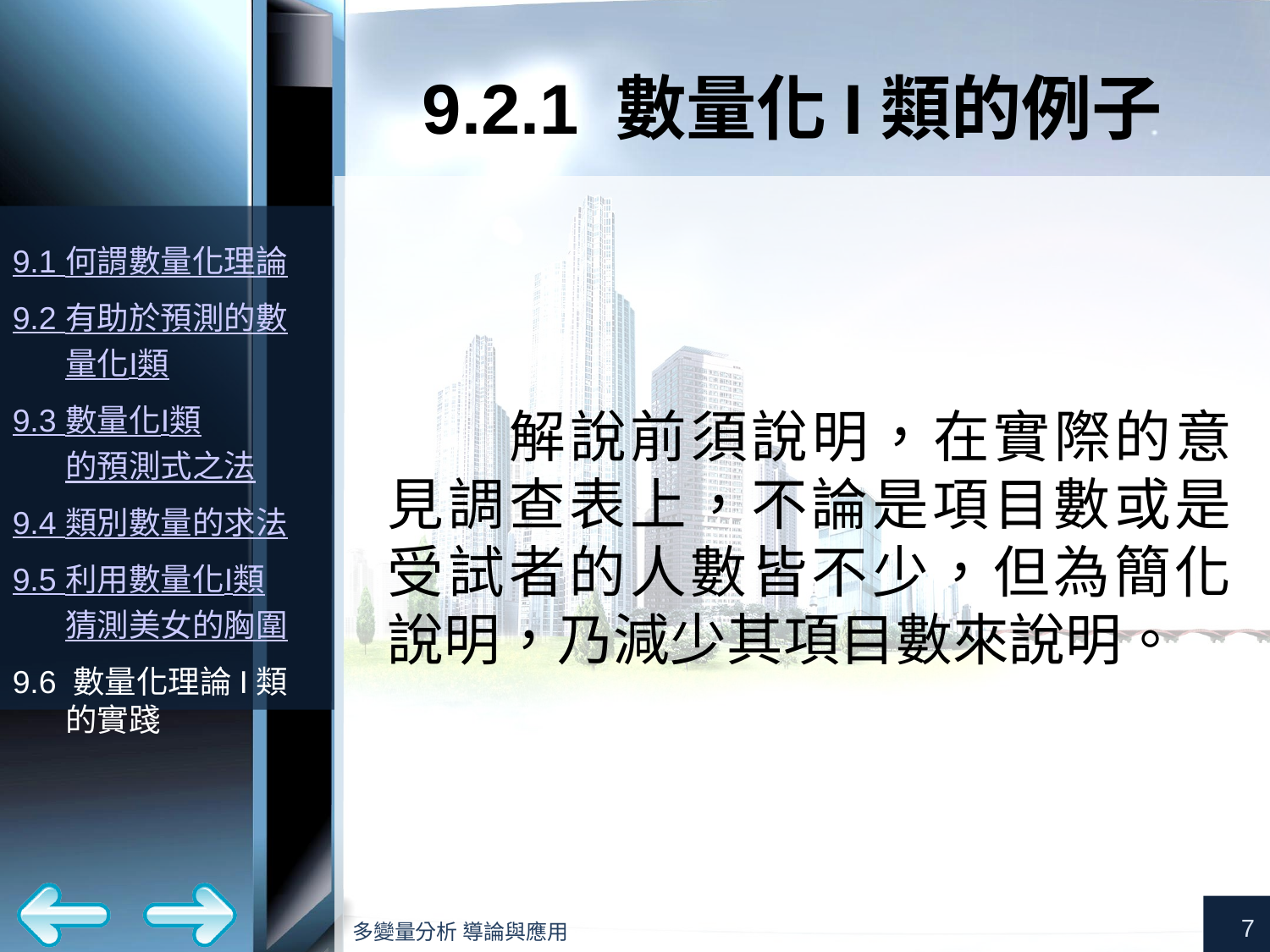

# 9.2.1 數量化I類的例子
解說前須說明，在實際的意見調查表上，不論是項目數或是受試者的人數皆不少，但為簡化說明，乃減少其項目數來說明。
7
多變量分析 導論與應用